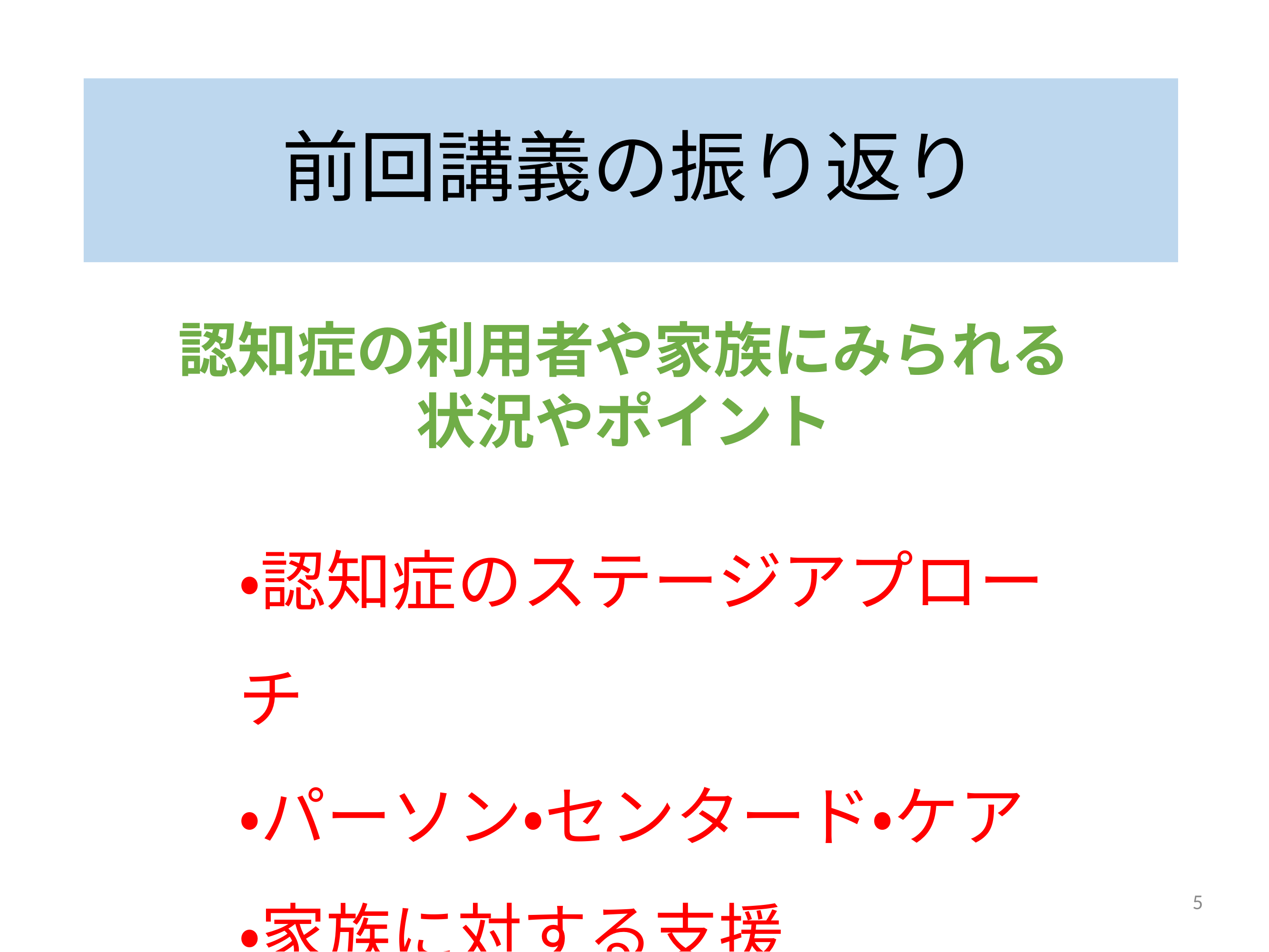

# 前回講義の振り返り
認知症の利用者や家族にみられる
状況やポイント
・認知症のステージアプローチ
・パーソン・センタード・ケア
・家族に対する支援
5